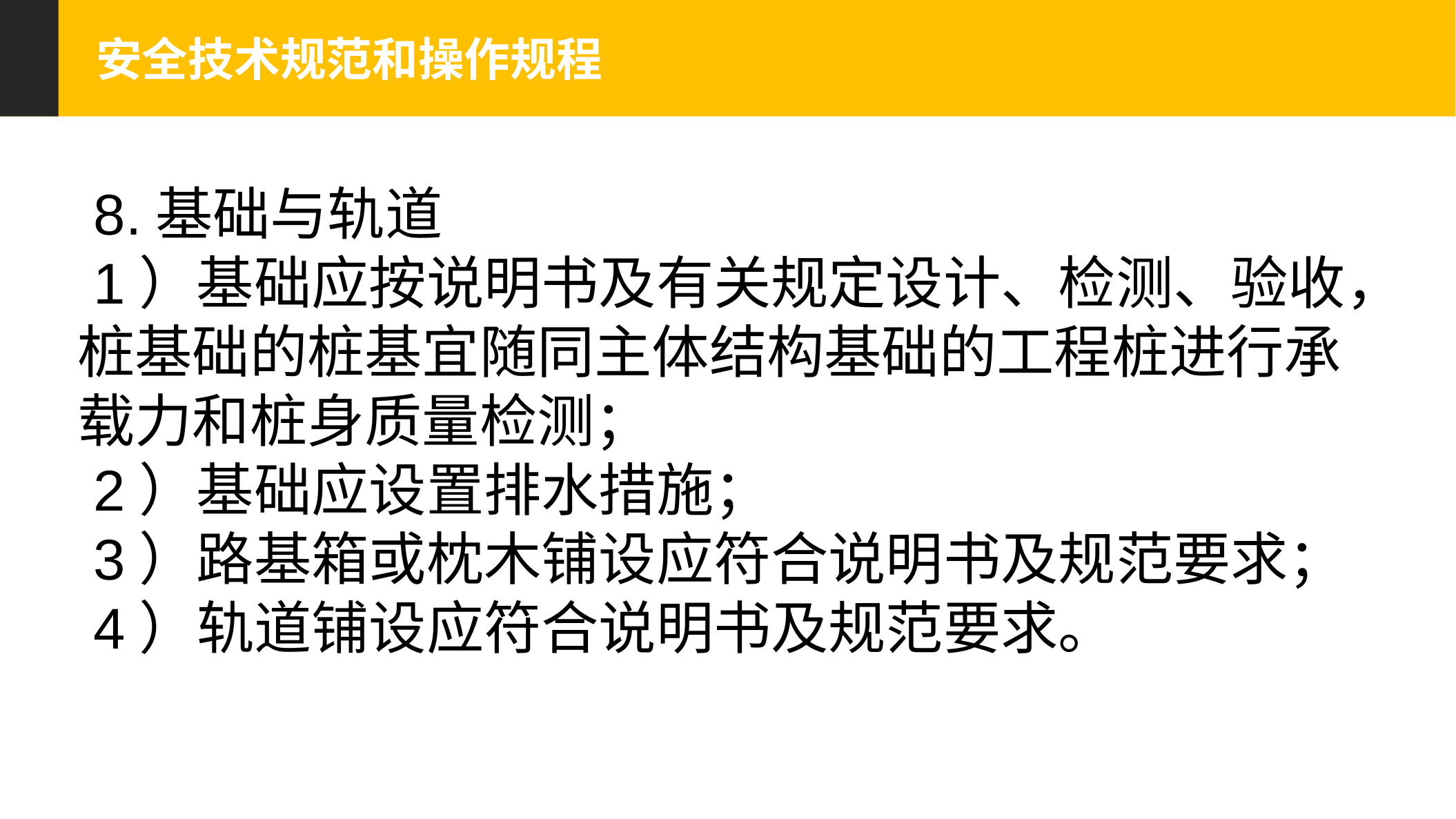

安全技术规范和操作规程
 8.基础与轨道
 1）基础应按说明书及有关规定设计、检测、验收，桩基础的桩基宜随同主体结构基础的工程桩进行承载力和桩身质量检测；
 2）基础应设置排水措施；
 3）路基箱或枕木铺设应符合说明书及规范要求；
 4）轨道铺设应符合说明书及规范要求。